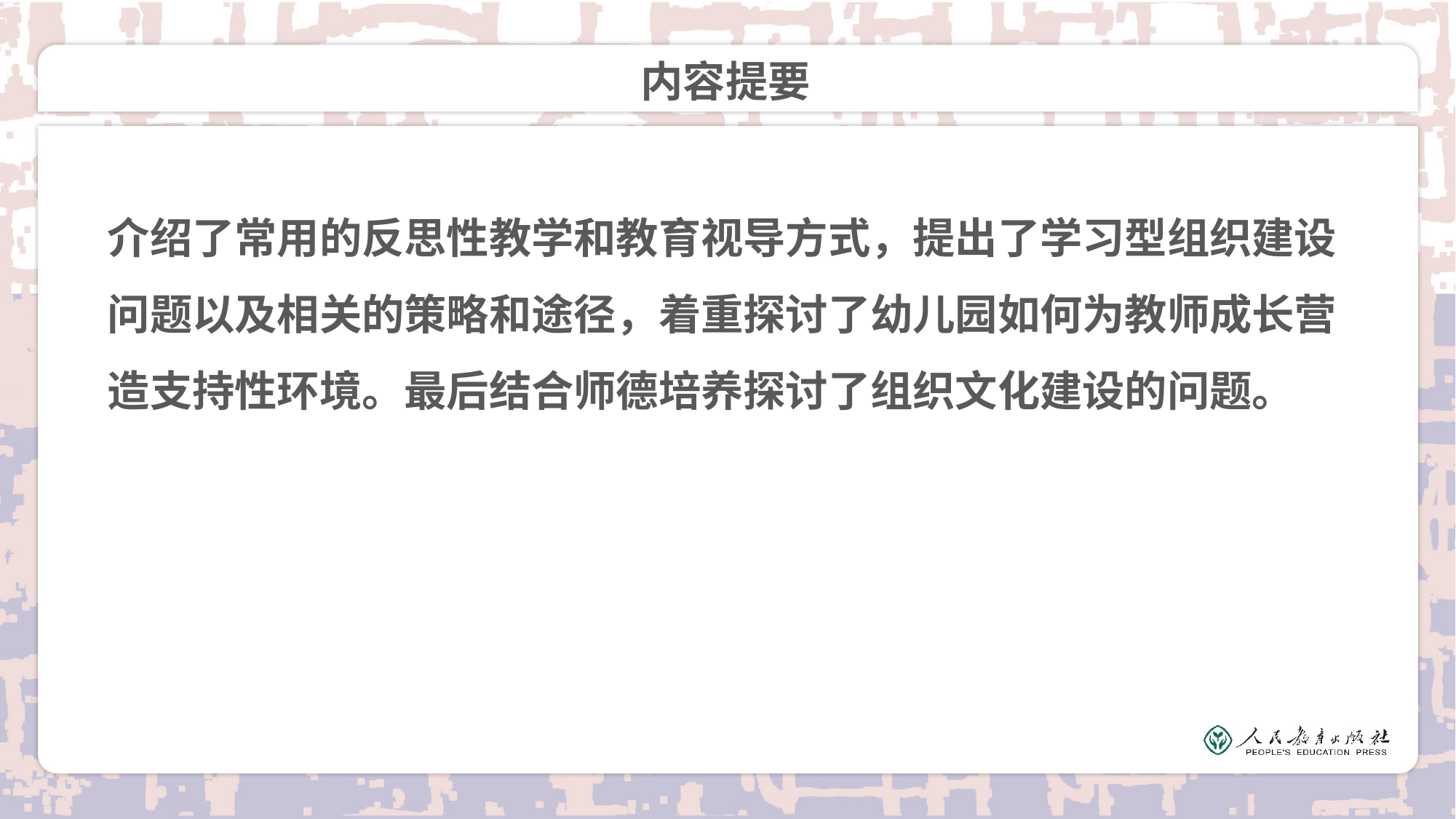

# 内容提要
介绍了常用的反思性教学和教育视导方式，提出了学习型组织建设问题以及相关的策略和途径，着重探讨了幼儿园如何为教师成长营造支持性环境。最后结合师德培养探讨了组织文化建设的问题。